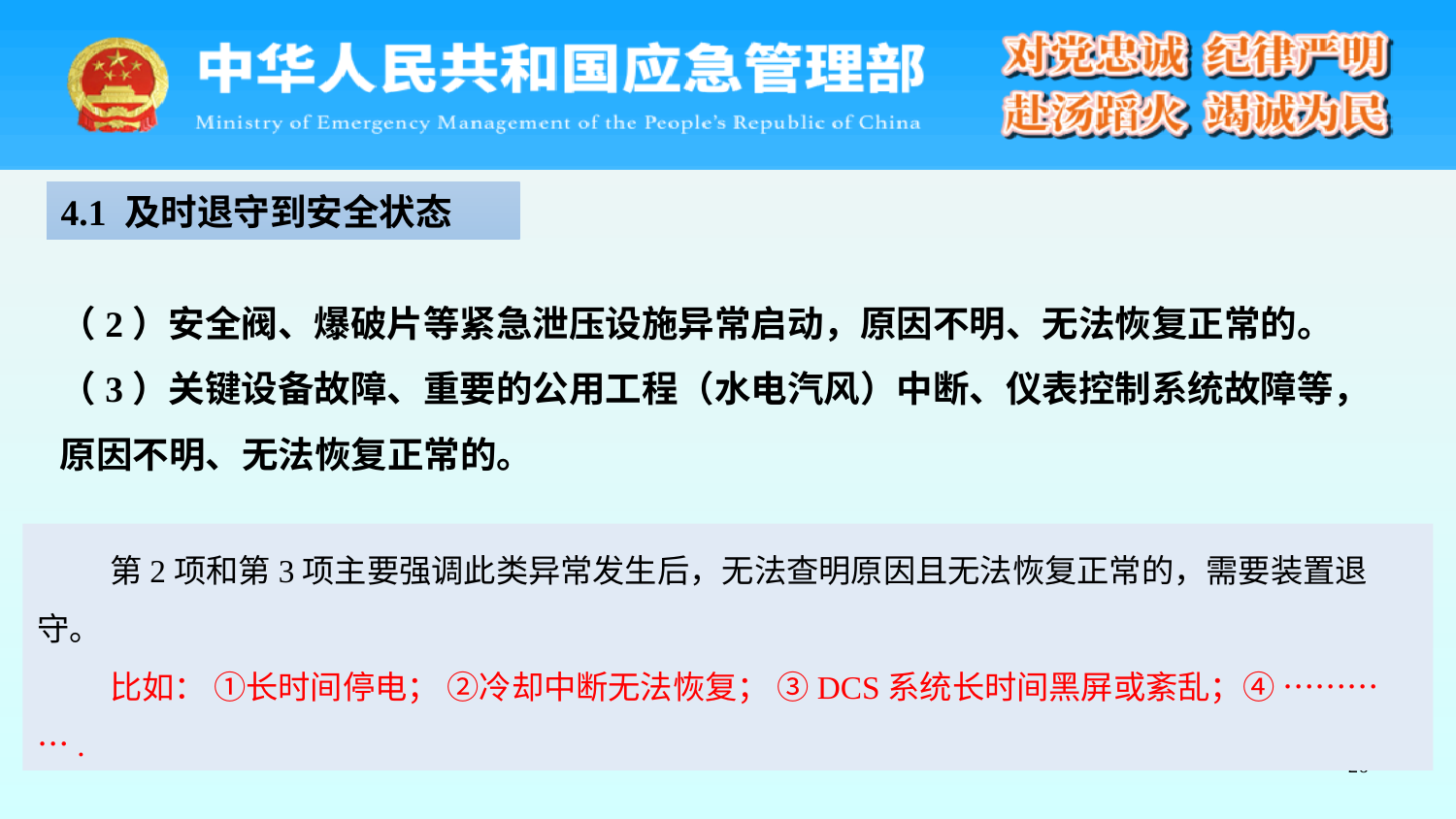

4.1 及时退守到安全状态
（2）安全阀、爆破片等紧急泄压设施异常启动，原因不明、无法恢复正常的。
（3）关键设备故障、重要的公用工程（水电汽风）中断、仪表控制系统故障等，原因不明、无法恢复正常的。
第2项和第3项主要强调此类异常发生后，无法查明原因且无法恢复正常的，需要装置退守。
比如： ①长时间停电； ②冷却中断无法恢复； ③DCS系统长时间黑屏或紊乱；④ ………….
26